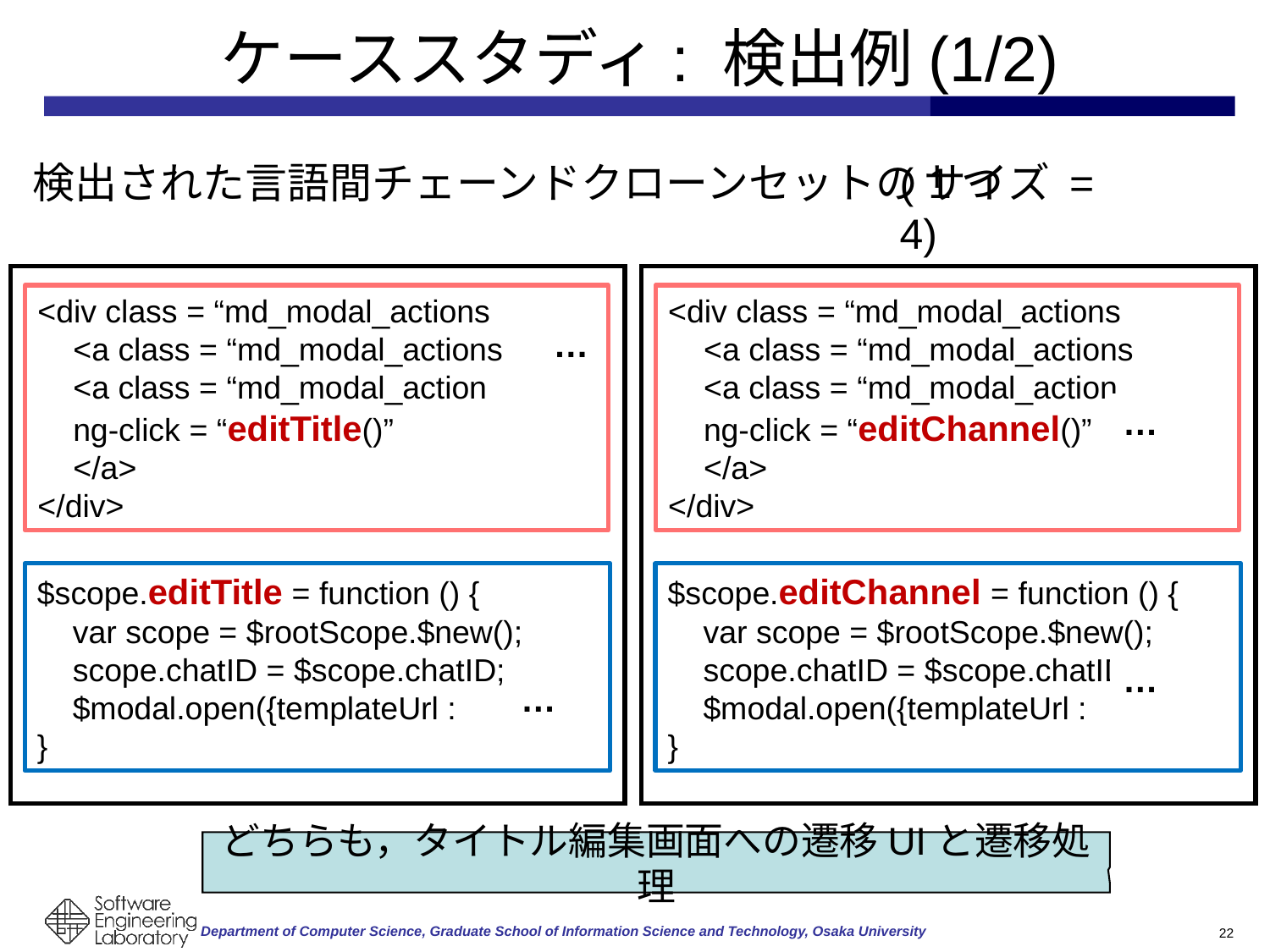

# ケーススタディ: 検出例(1/2)
(サイズ = 4)
検出された言語間チェーンドクローンセットの1つ

<div class = “md_modal_actions
    <a class = “md_modal_actions
    <a class = “md_modal_action
    ng-click = “editTitle()”
    </a>
</div>
<div class = “md_modal_actions
    <a class = “md_modal_actions
    <a class = “md_modal_action
    ng-click = “editChannel()”
    </a>
</div>
…
…
$scope.editTitle = function () {
    var scope = $rootScope.$new();
    scope.chatID = $scope.chatID;
    $modal.open({templateUrl :
}
$scope.editChannel = function () {
    var scope = $rootScope.$new();
    scope.chatID = $scope.chatID;
    $modal.open({templateUrl :
}
…
…
どちらも，タイトル編集画面への遷移UIと遷移処理
22